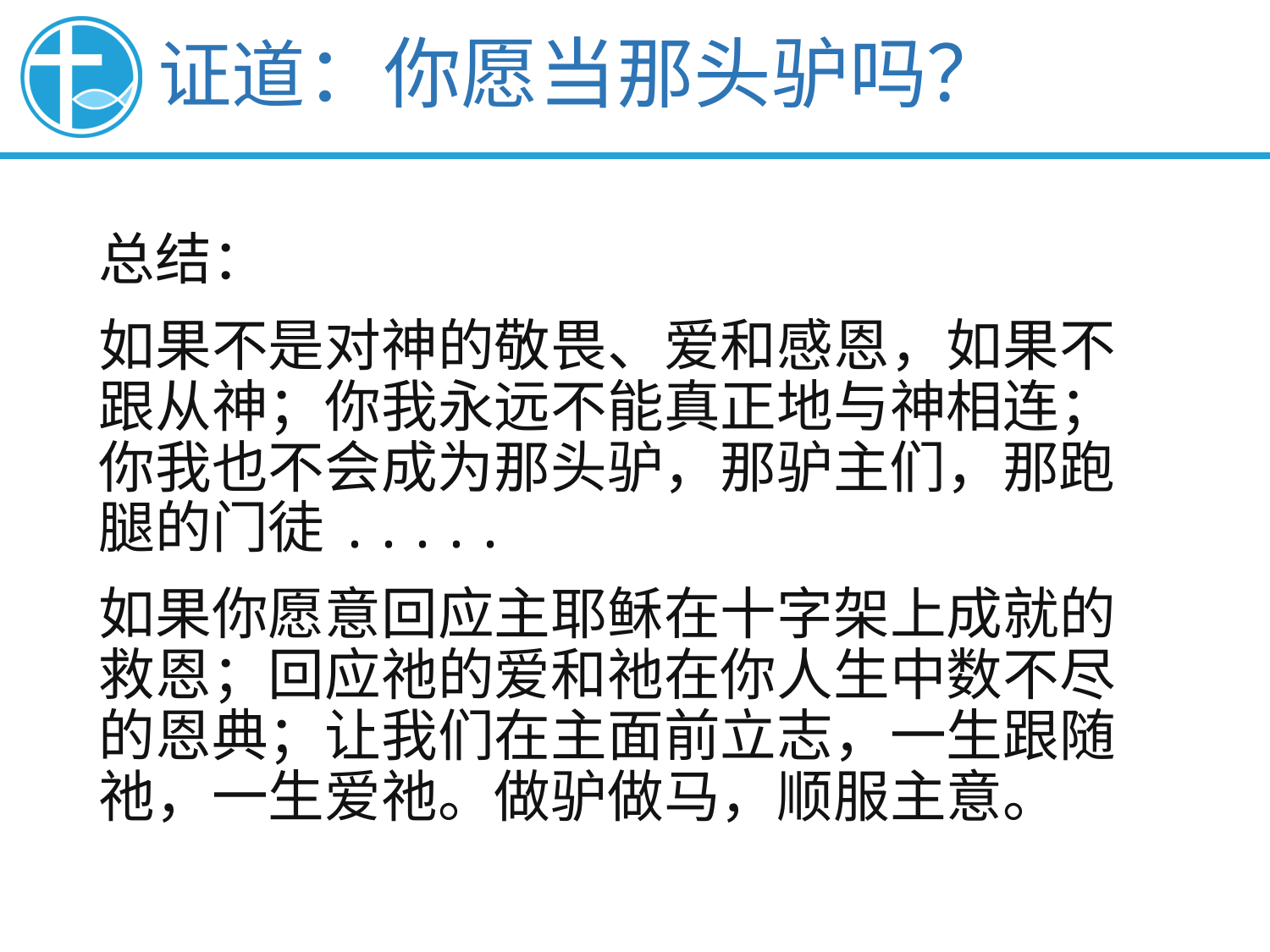

证道：你愿当那头驴吗？
总结：
如果不是对神的敬畏、爱和感恩，如果不跟从神；你我永远不能真正地与神相连；你我也不会成为那头驴，那驴主们，那跑腿的门徒.....
如果你愿意回应主耶稣在十字架上成就的救恩；回应祂的爱和祂在你人生中数不尽的恩典；让我们在主面前立志，一生跟随 祂，一生爱祂。做驴做马，顺服主意。